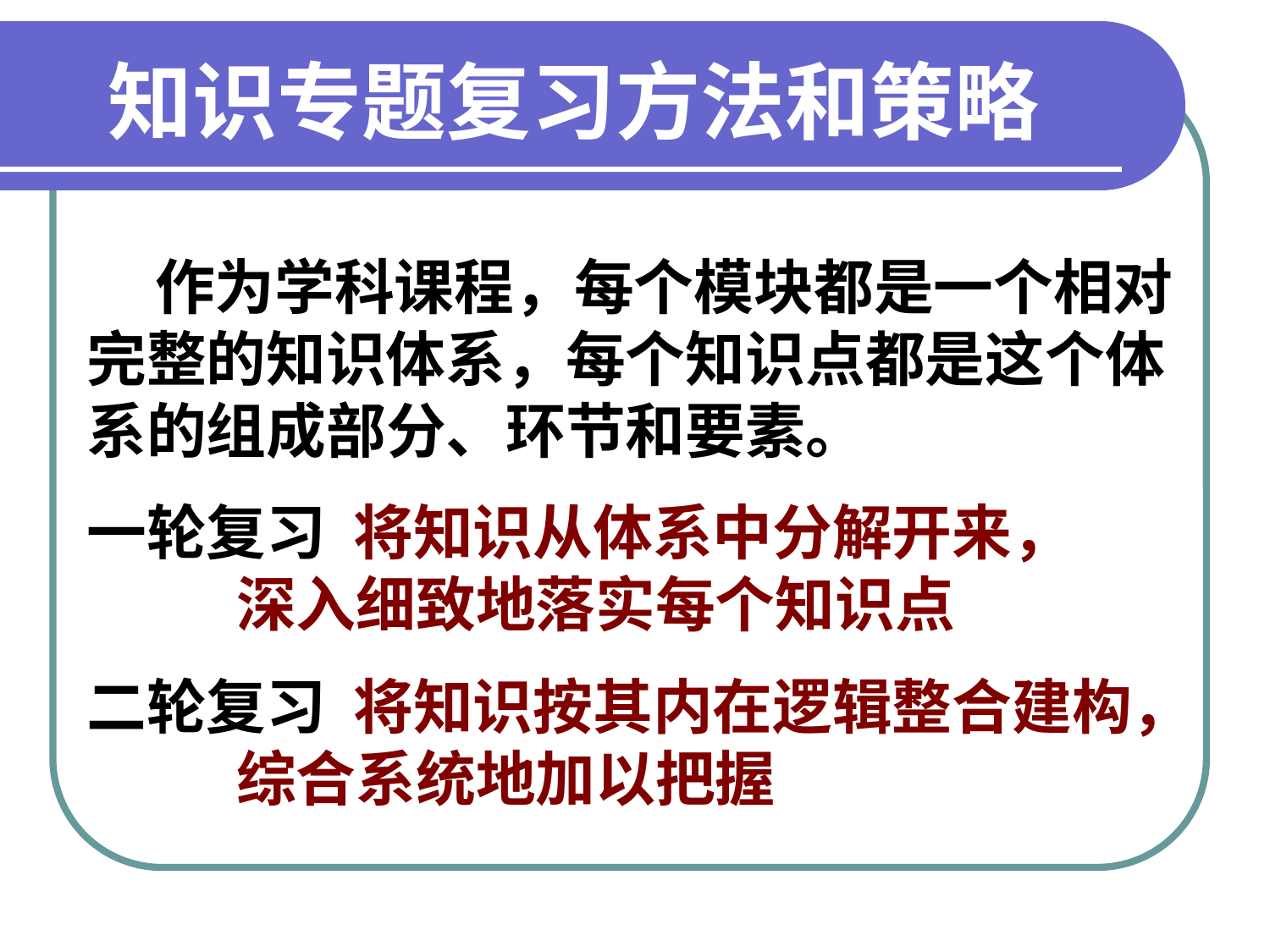

知识专题复习方法和策略
    作为学科课程，每个模块都是一个相对完整的知识体系，每个知识点都是这个体系的组成部分、环节和要素。
一轮复习  将知识从体系中分解开来，
          深入细致地落实每个知识点
二轮复习  将知识按其内在逻辑整合建构，
          综合系统地加以把握